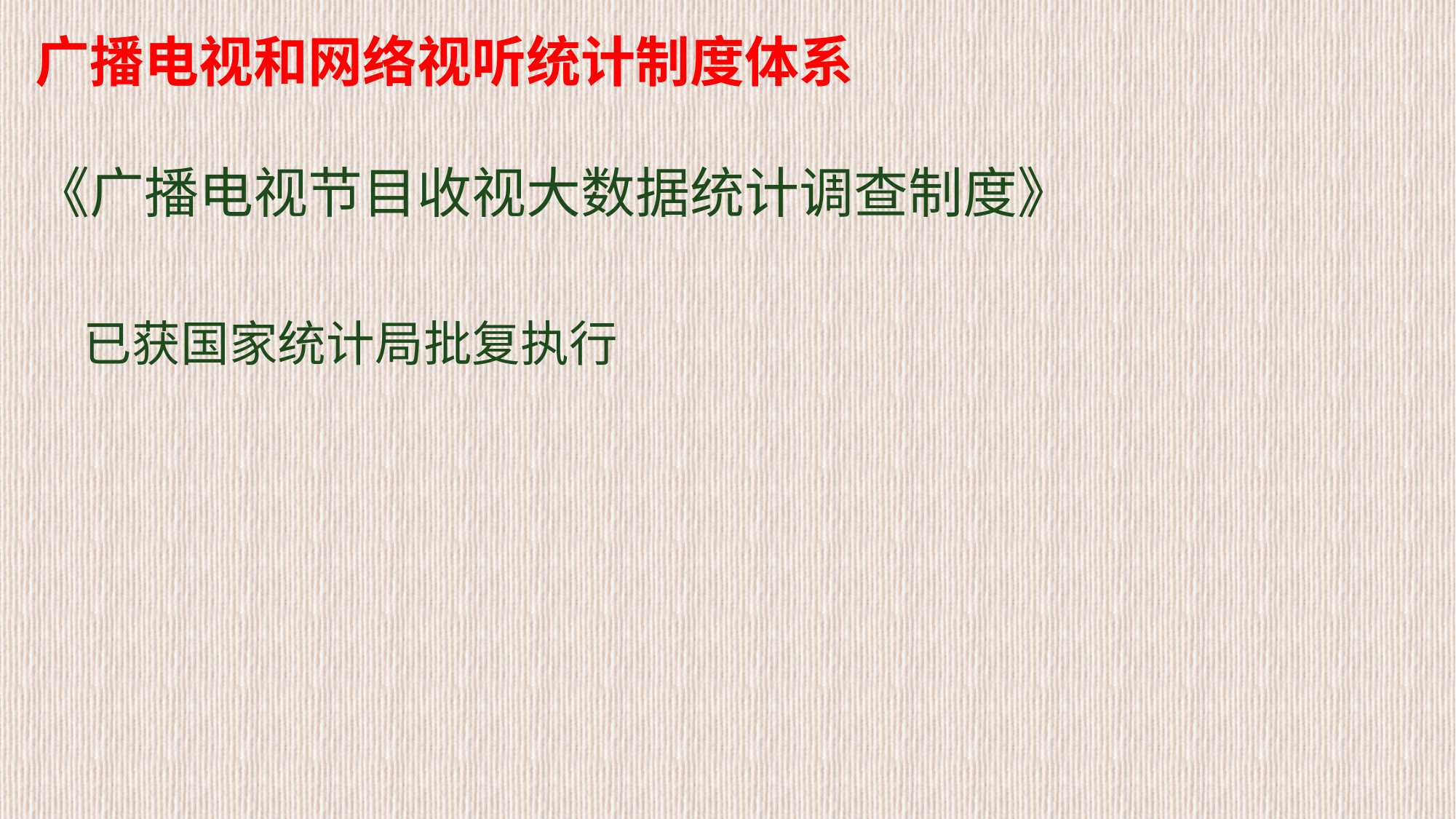

# 广播电视和网络视听统计制度体系 《广播电视节目收视大数据统计调查制度》
已获国家统计局批复执行